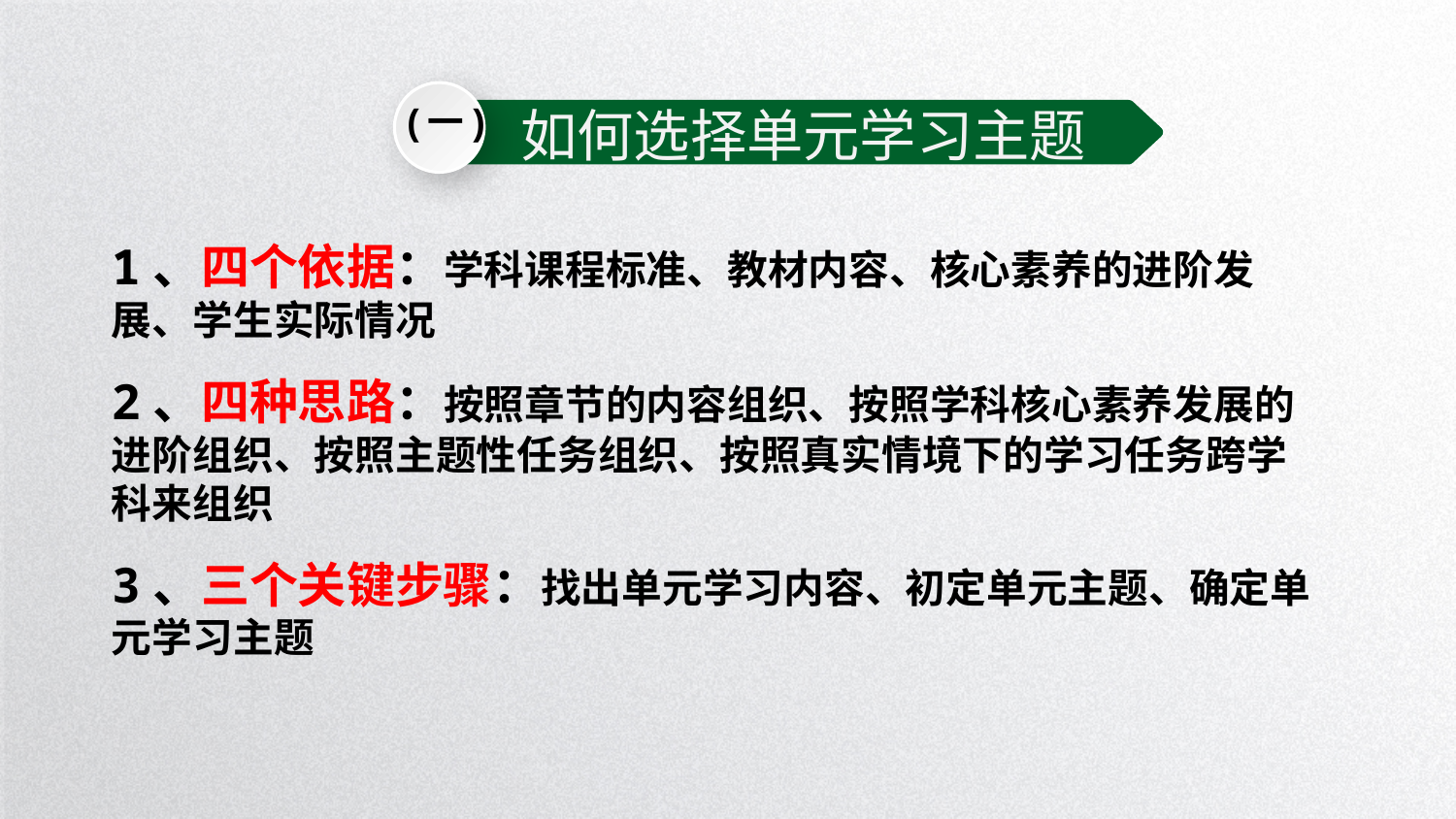

(一)

如何选择单元学习主题
1、四个依据：学科课程标准、教材内容、核心素养的进阶发展、学生实际情况
2、四种思路：按照章节的内容组织、按照学科核心素养发展的进阶组织、按照主题性任务组织、按照真实情境下的学习任务跨学科来组织
3、三个关键步骤：找出单元学习内容、初定单元主题、确定单元学习主题